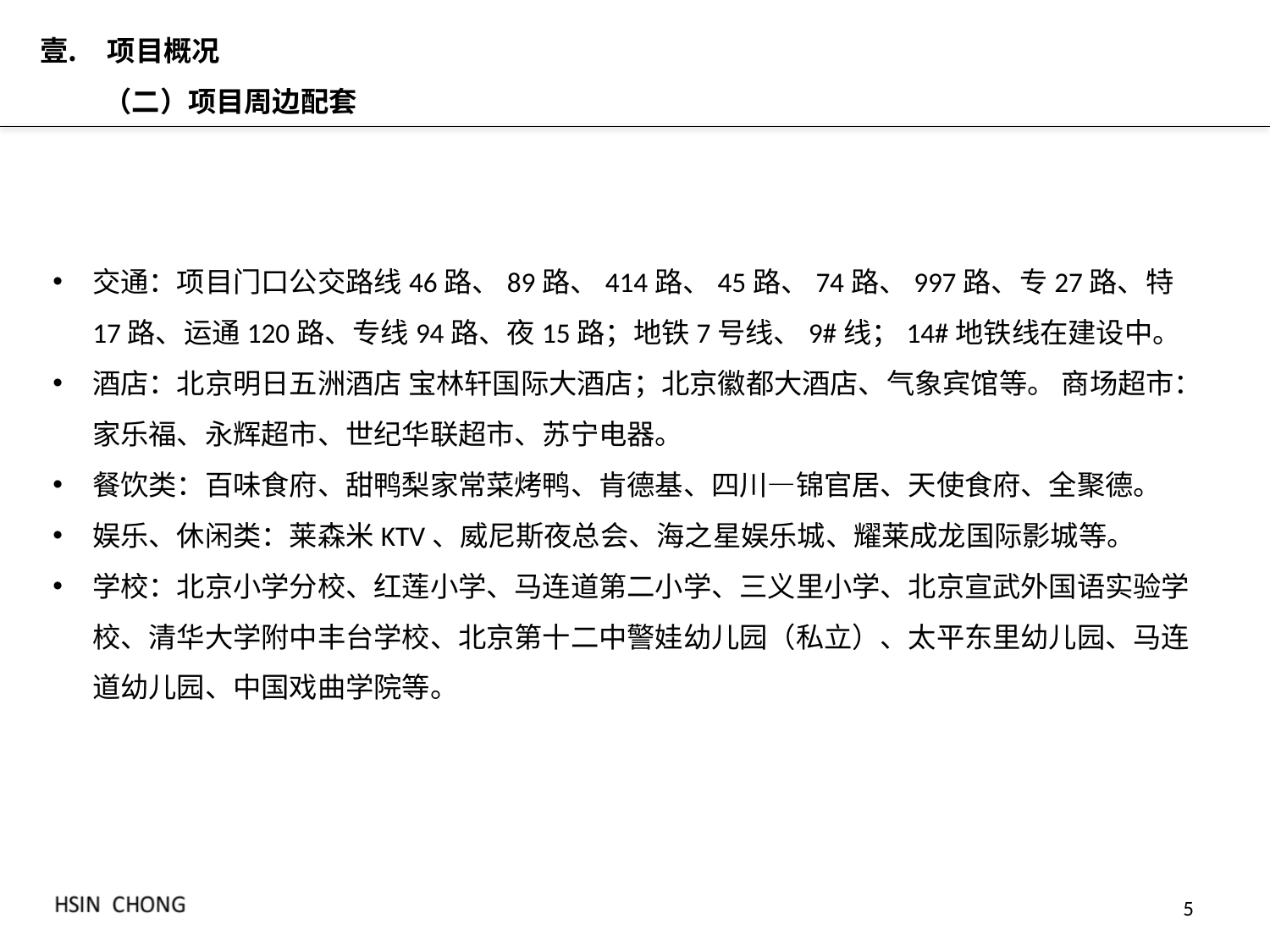

项目概况
（二）项目周边配套
交通：项目门口公交路线46路、89路、414路、45路、74路、997路、专27路、特17路、运通120路、专线94路、夜15路；地铁7号线、9#线；14#地铁线在建设中。
酒店：北京明日五洲酒店 宝林轩国际大酒店；北京徽都大酒店、气象宾馆等。 商场超市：家乐福、永辉超市、世纪华联超市、苏宁电器。
餐饮类：百味食府、甜鸭梨家常菜烤鸭、肯德基、四川—锦官居、天使食府、全聚德。
娱乐、休闲类：莱森米KTV、威尼斯夜总会、海之星娱乐城、耀莱成龙国际影城等。
学校：北京小学分校、红莲小学、马连道第二小学、三义里小学、北京宣武外国语实验学校、清华大学附中丰台学校、北京第十二中警娃幼儿园（私立）、太平东里幼儿园、马连道幼儿园、中国戏曲学院等。

5